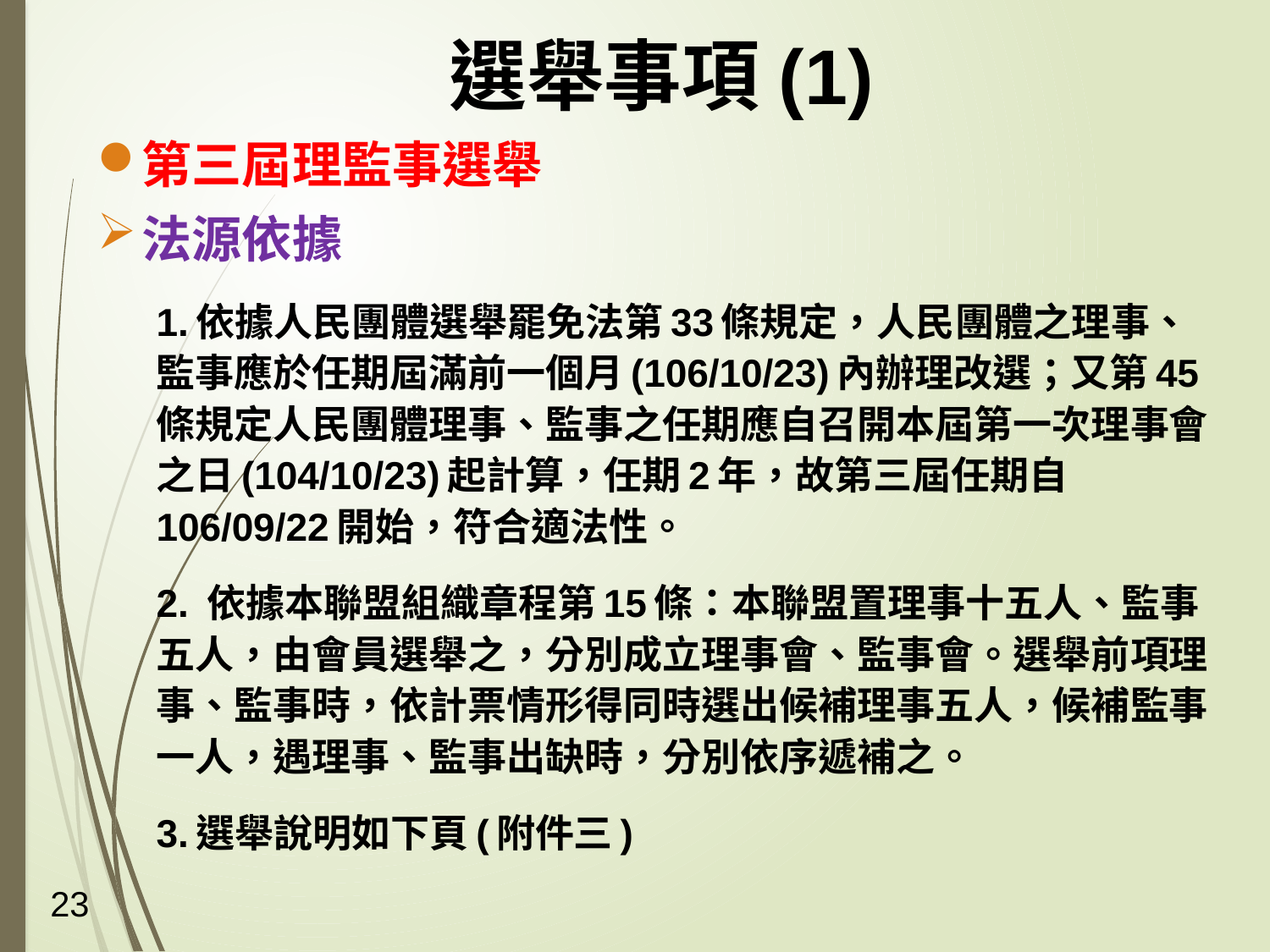

# 選舉事項(1)
第三屆理監事選舉
法源依據
1.依據人民團體選舉罷免法第33條規定，人民團體之理事、監事應於任期屆滿前一個月(106/10/23)內辦理改選；又第45條規定人民團體理事、監事之任期應自召開本屆第一次理事會之日(104/10/23)起計算，任期2年，故第三屆任期自106/09/22開始，符合適法性。
2. 依據本聯盟組織章程第15條：本聯盟置理事十五人、監事五人，由會員選舉之，分別成立理事會、監事會。選舉前項理事、監事時，依計票情形得同時選出候補理事五人，候補監事一人，遇理事、監事出缺時，分別依序遞補之。
3.選舉說明如下頁(附件三)

23